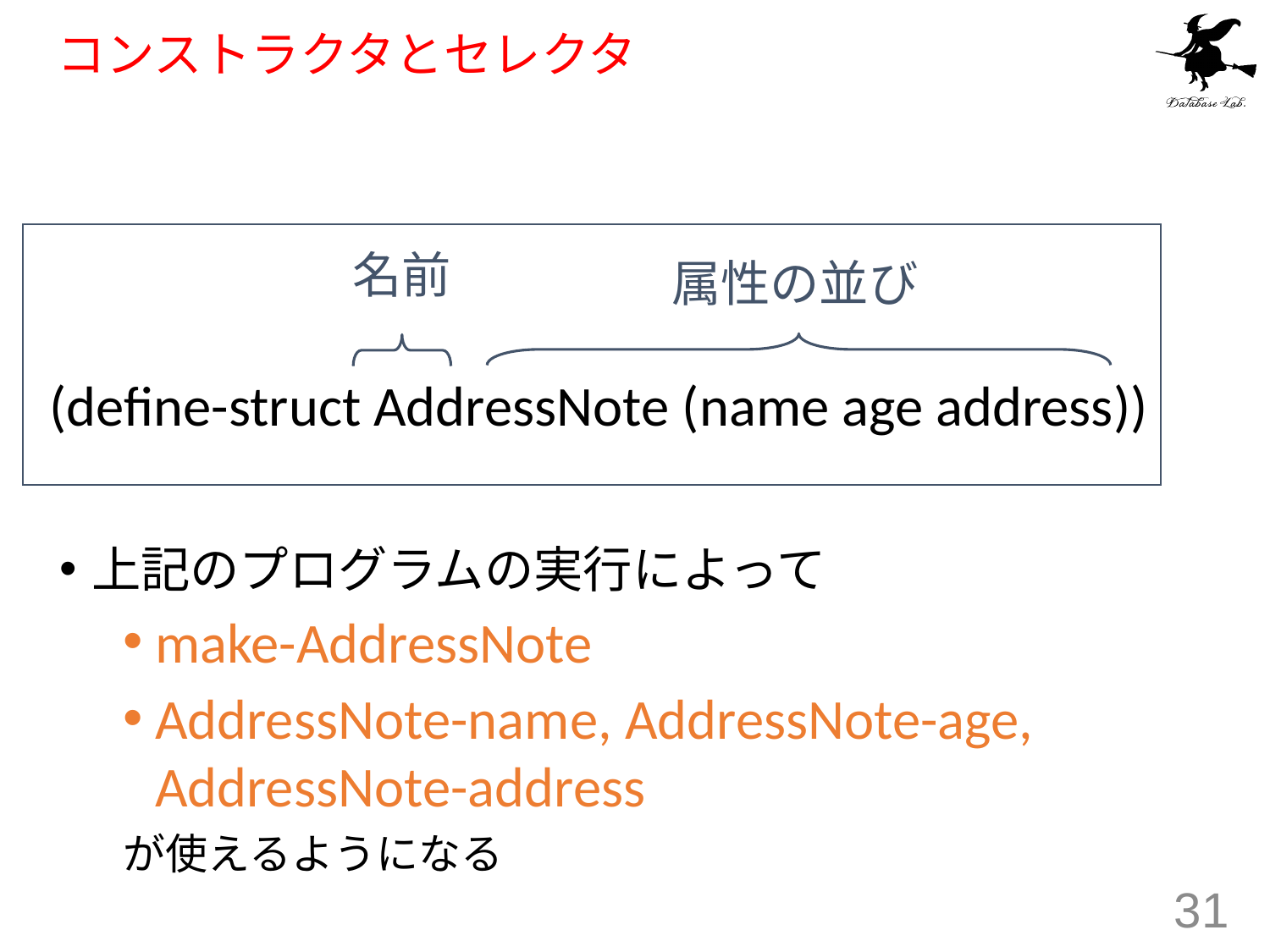

# コンストラクタとセレクタ

名前
属性の並び

(define-struct AddressNote (name age address))
上記のプログラムの実行によって
make-AddressNote
AddressNote-name, AddressNote-age, AddressNote-address
が使えるようになる
31